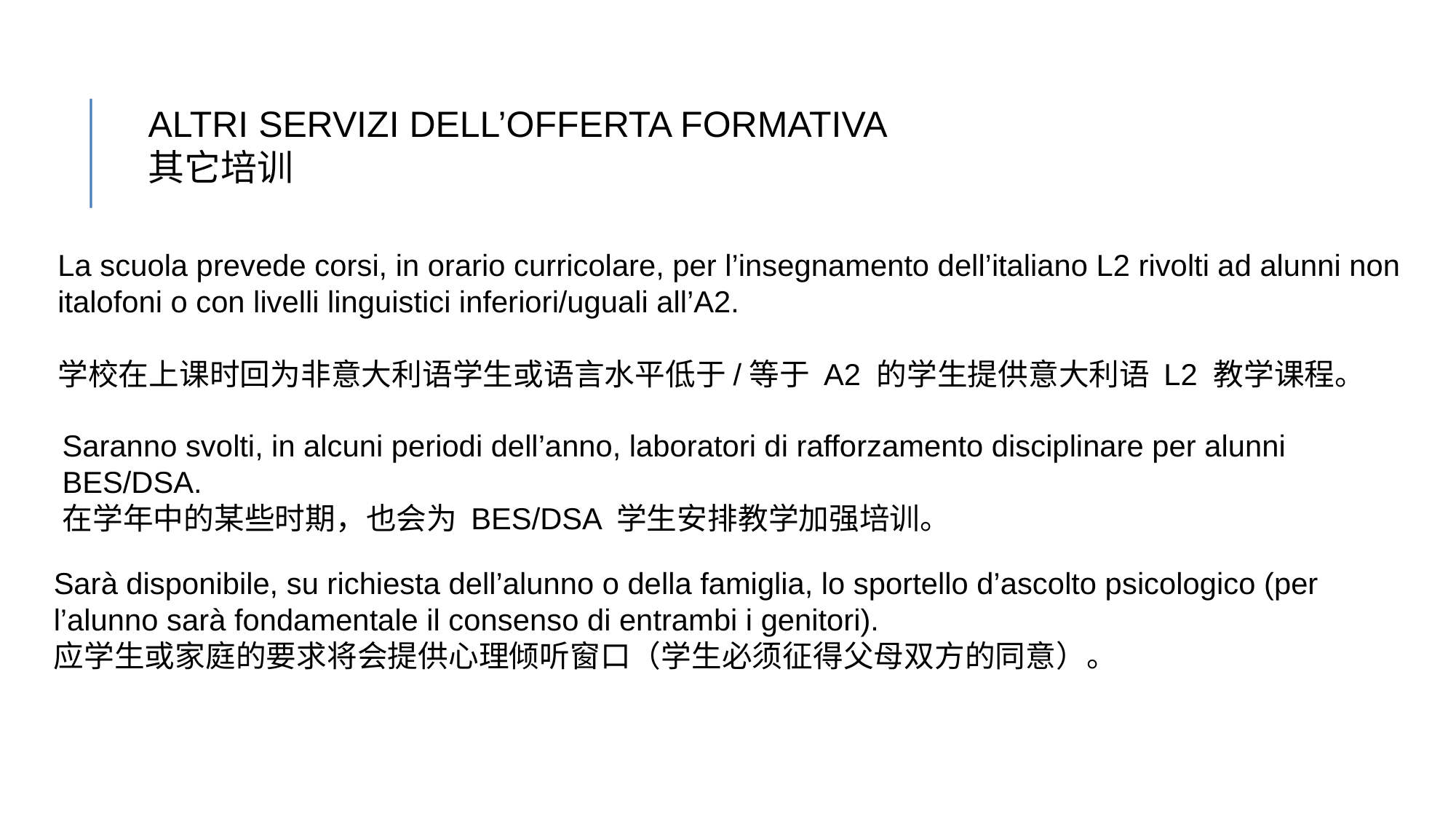

ALTRI SERVIZI DELL’OFFERTA FORMATIVA
其它培训

La scuola prevede corsi, in orario curricolare, per l’insegnamento dell’italiano L2 rivolti ad alunni non italofoni o con livelli linguistici inferiori/uguali all’A2.

学校在上课时回为非意大利语学生或语言水平低于/等于 A2 的学生提供意大利语 L2 教学课程。
Saranno svolti, in alcuni periodi dell’anno, laboratori di rafforzamento disciplinare per alunni BES/DSA.
在学年中的某些时期，也会为 BES/DSA 学生安排教学加强培训。
Sarà disponibile, su richiesta dell’alunno o della famiglia, lo sportello d’ascolto psicologico (per l’alunno sarà fondamentale il consenso di entrambi i genitori).
应学生或家庭的要求将会提供心理倾听窗口（学生必须征得父母双方的同意）。